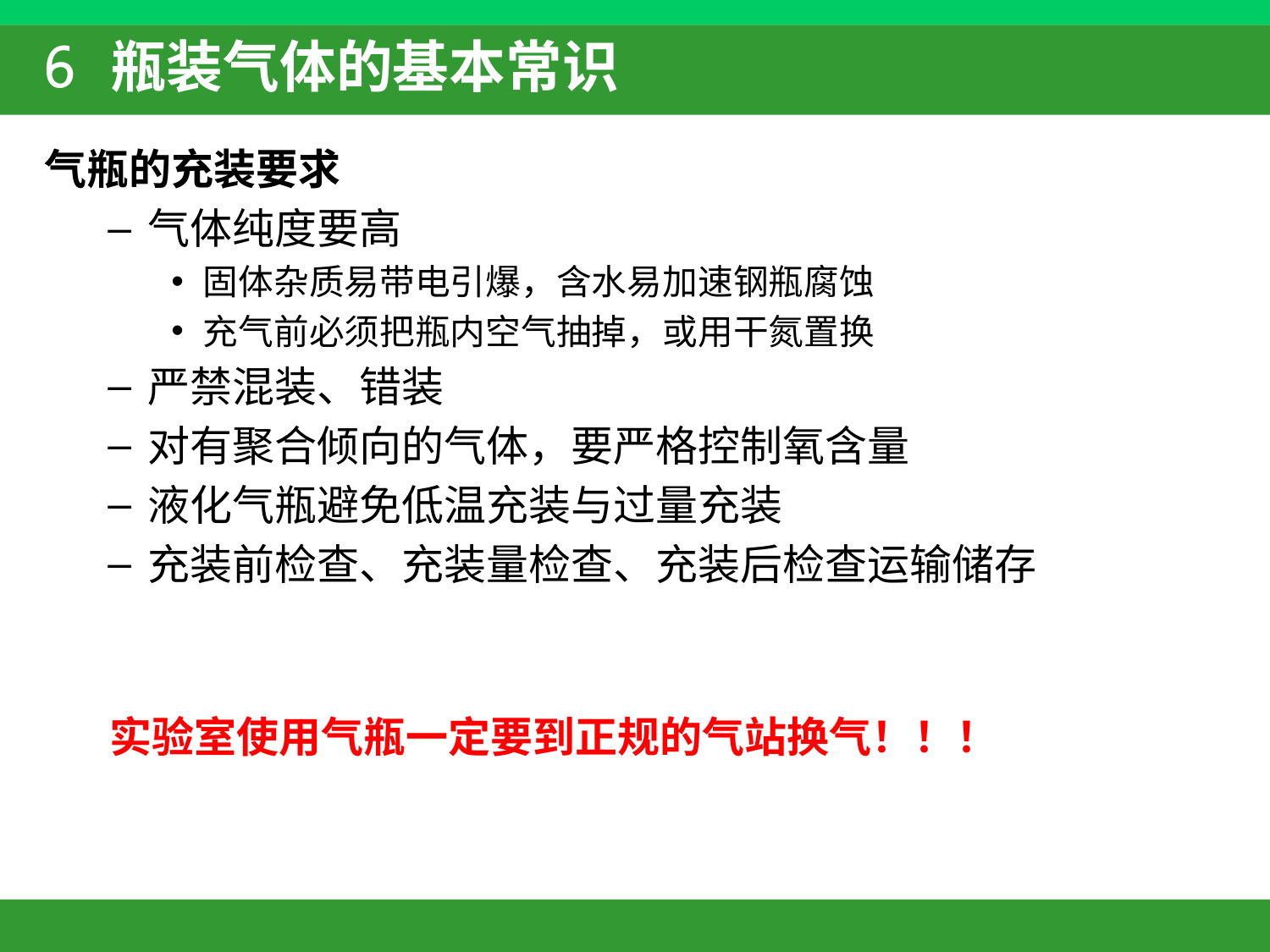

# 6 瓶装气体的基本常识
气瓶的充装要求
气体纯度要高
固体杂质易带电引爆，含水易加速钢瓶腐蚀
充气前必须把瓶内空气抽掉，或用干氮置换
严禁混装、错装
对有聚合倾向的气体，要严格控制氧含量
液化气瓶避免低温充装与过量充装
充装前检查、充装量检查、充装后检查运输储存

实验室使用气瓶一定要到正规的气站换气！！！